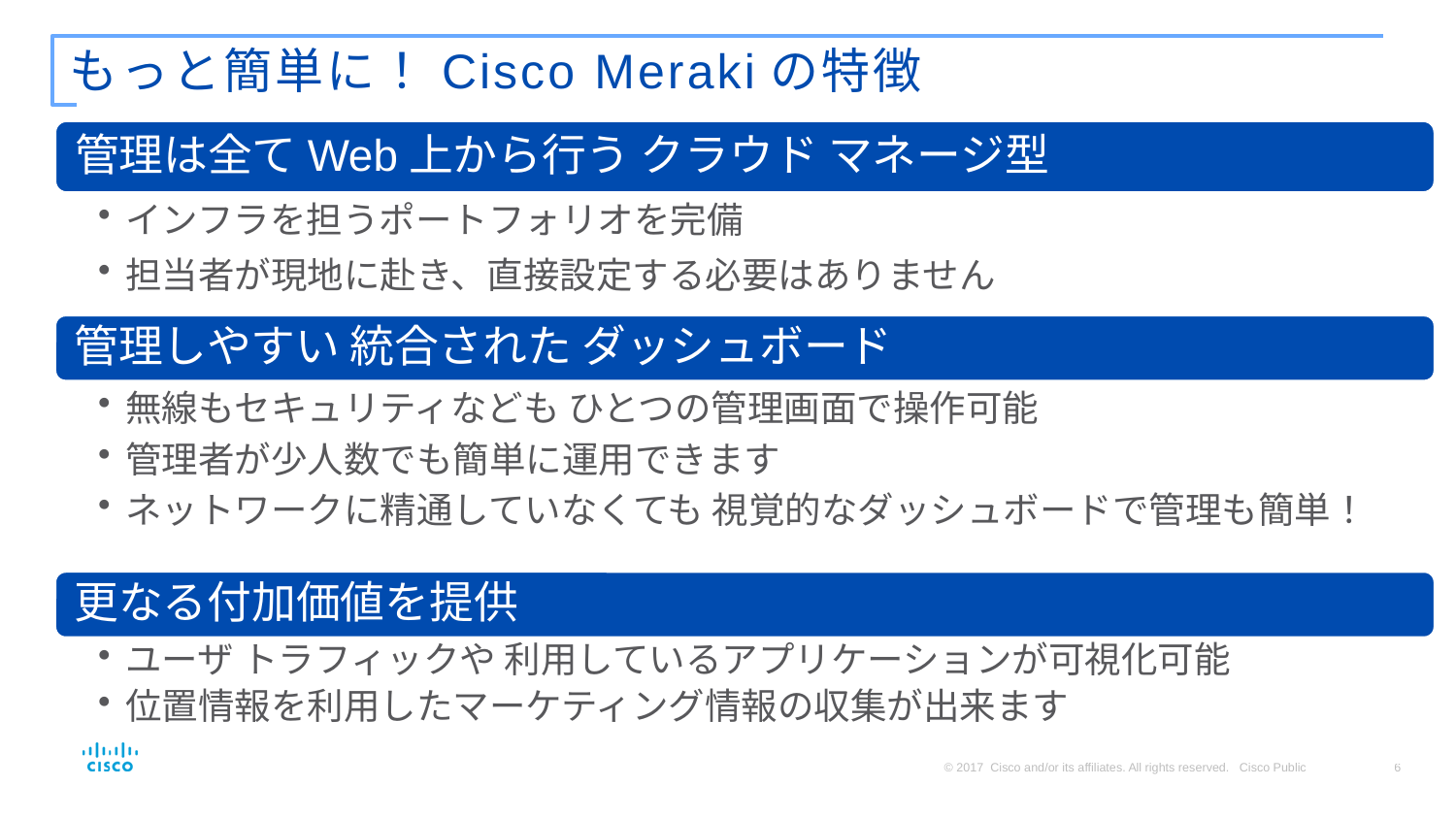

# もっと簡単に！Cisco Merakiの特徴
管理は全てWeb上から行う クラウド マネージ型
インフラを担うポートフォリオを完備
担当者が現地に赴き、直接設定する必要はありません
管理しやすい 統合された ダッシュボード
無線もセキュリティなども ひとつの管理画面で操作可能
管理者が少人数でも簡単に運用できます
ネットワークに精通していなくても 視覚的なダッシュボードで管理も簡単！
更なる付加価値を提供
ユーザ トラフィックや 利用しているアプリケーションが可視化可能
位置情報を利用したマーケティング情報の収集が出来ます